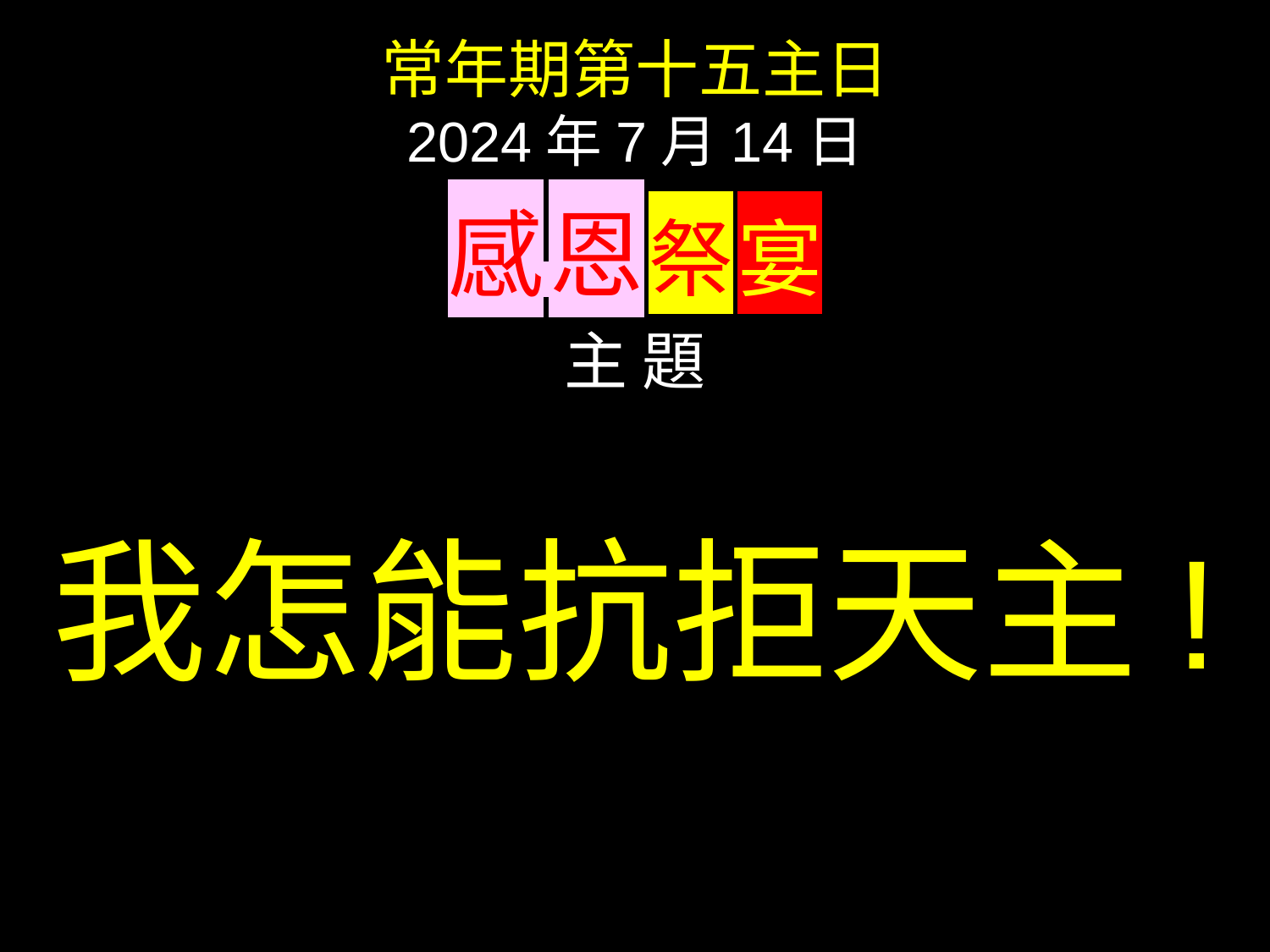

常年期第十五主日
2024年7月14日
感 恩 祭 宴

主 題

我怎能抗拒天主!